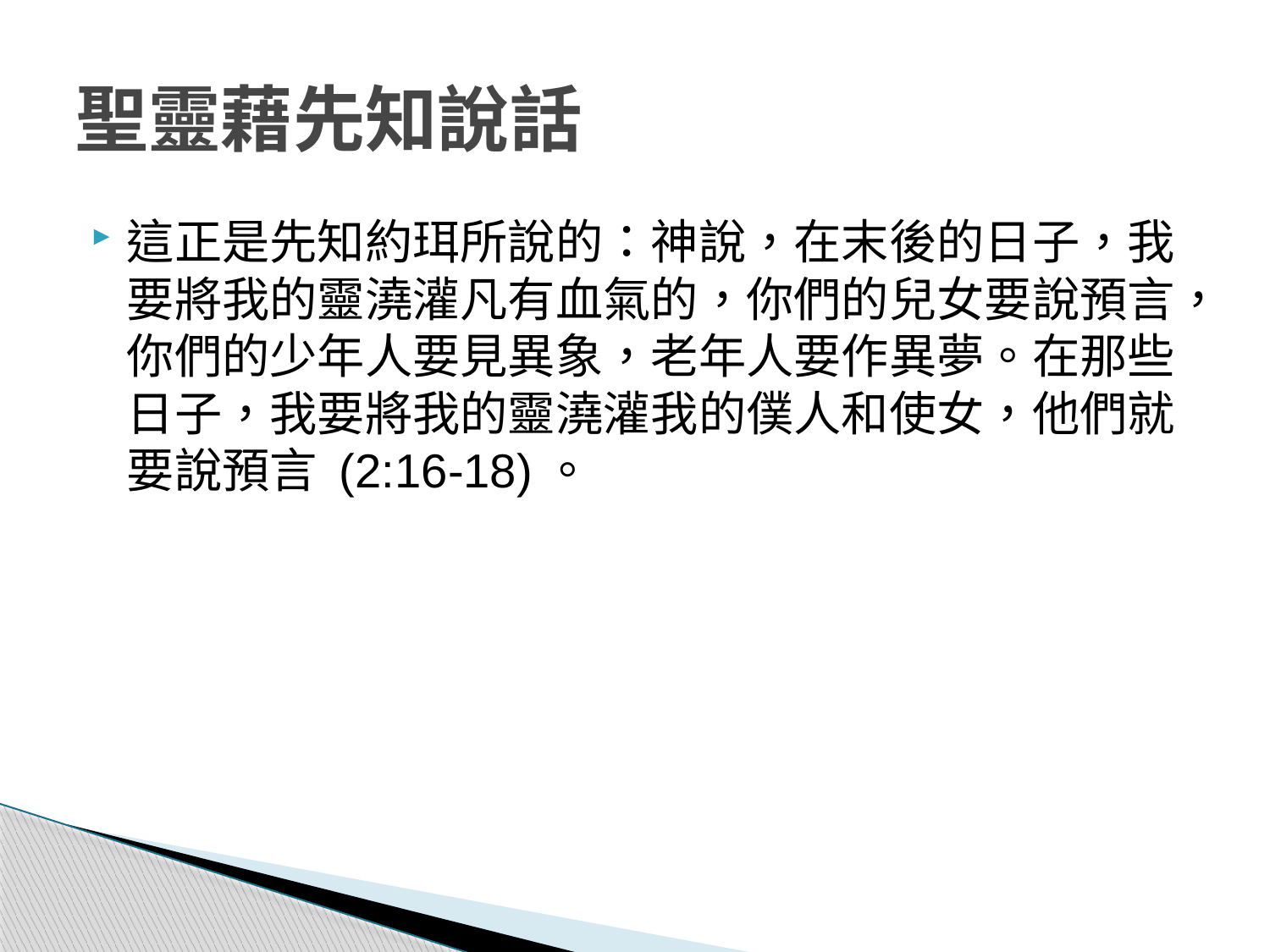

# 聖靈藉先知說話
這正是先知約珥所說的：神說，在末後的日子，我要將我的靈澆灌凡有血氣的，你們的兒女要說預言，你們的少年人要見異象，老年人要作異夢。在那些日子，我要將我的靈澆灌我的僕人和使女，他們就要說預言 (2:16-18)。